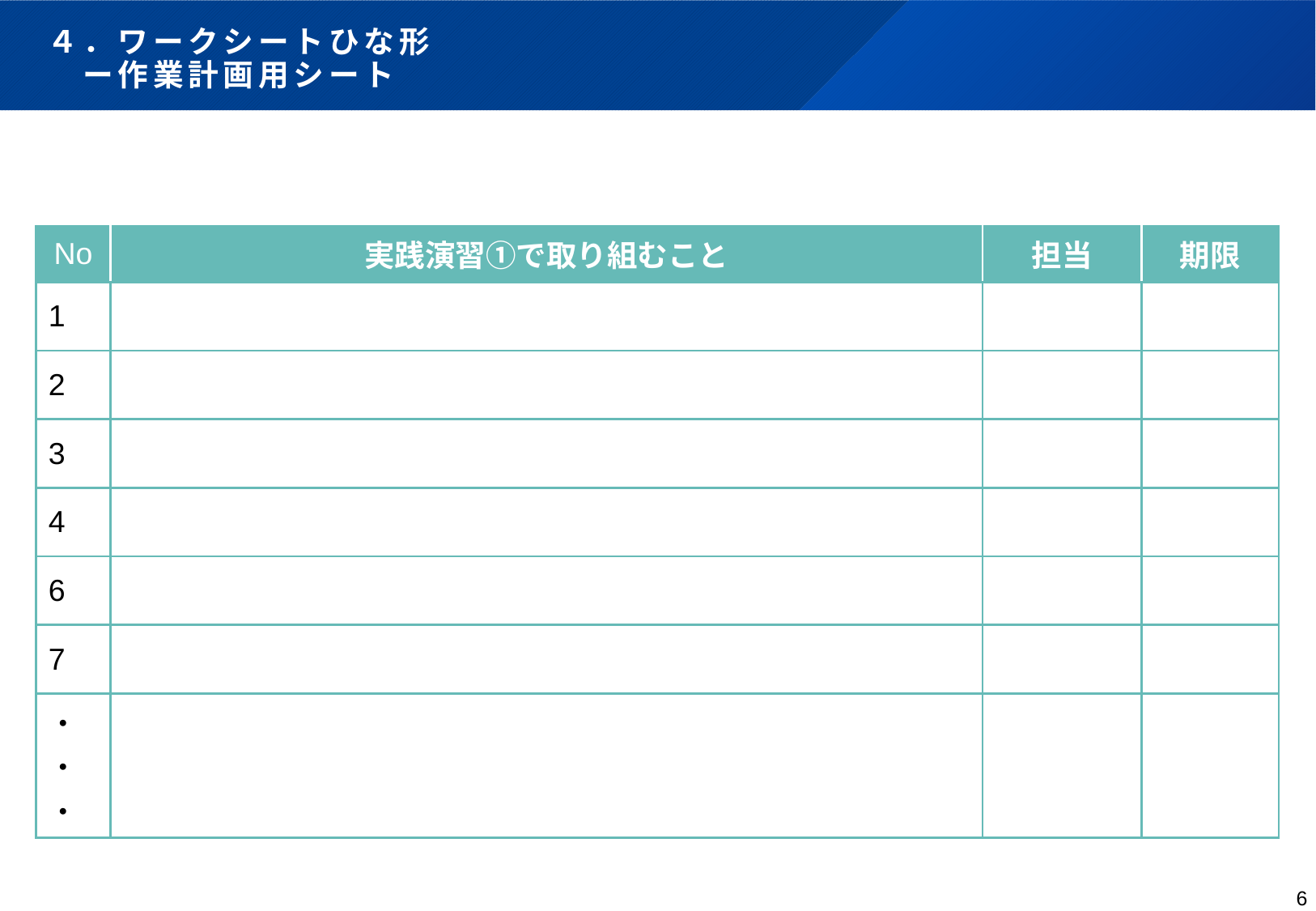

# ４．ワークシートひな形 　ー作業計画用シート
| No | 実践演習①で取り組むこと | 担当 | 期限 |
| --- | --- | --- | --- |
| 1 |  |  |  |
| 2 |  |  |  |
| 3 |  |  |  |
| 4 |  |  |  |
| 6 |  |  |  |
| 7 |  |  |  |
| ・・・ |  |  |  |
6